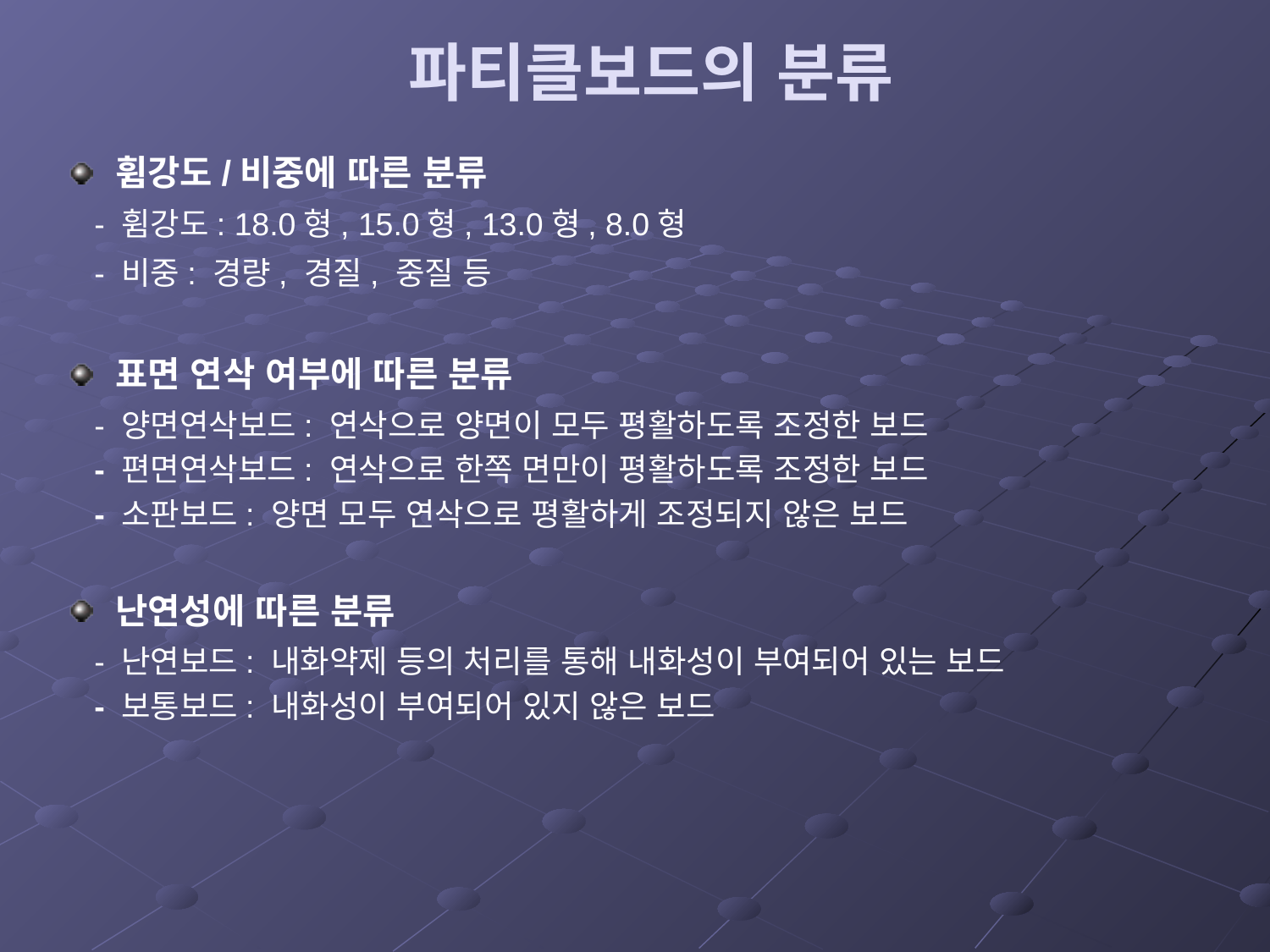

# 파티클보드의 분류
휨강도/비중에 따른 분류
   - 휨강도: 18.0형, 15.0형, 13.0형, 8.0형
   - 비중: 경량, 경질, 중질 등

표면 연삭 여부에 따른 분류
   - 양면연삭보드: 연삭으로 양면이 모두 평활하도록 조정한 보드
   - 편면연삭보드: 연삭으로 한쪽 면만이 평활하도록 조정한 보드
   - 소판보드: 양면 모두 연삭으로 평활하게 조정되지 않은 보드

난연성에 따른 분류
   - 난연보드: 내화약제 등의 처리를 통해 내화성이 부여되어 있는 보드
   - 보통보드: 내화성이 부여되어 있지 않은 보드